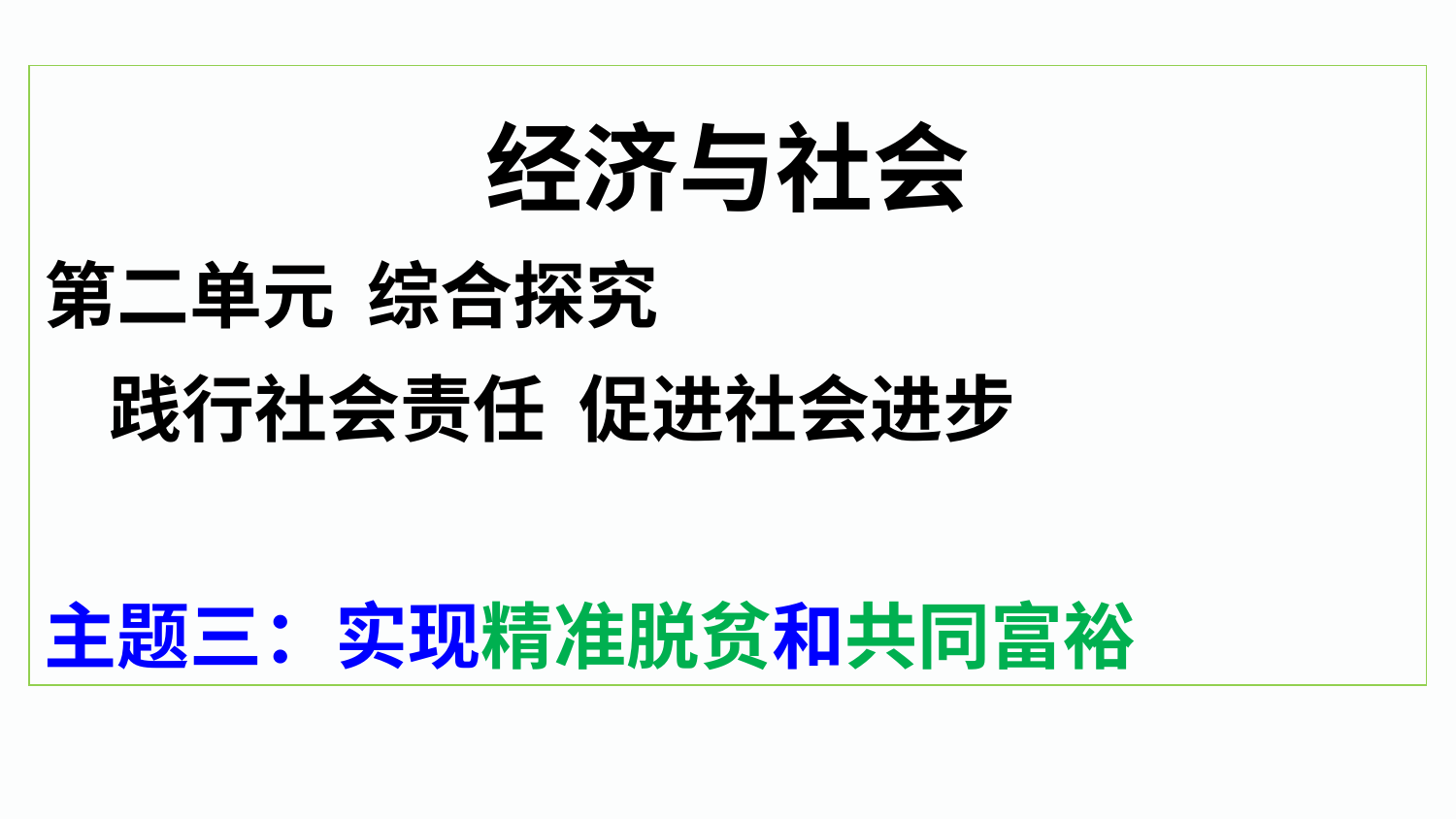

经济与社会
第二单元  综合探究
    践行社会责任  促进社会进步

主题三：实现精准脱贫和共同富裕